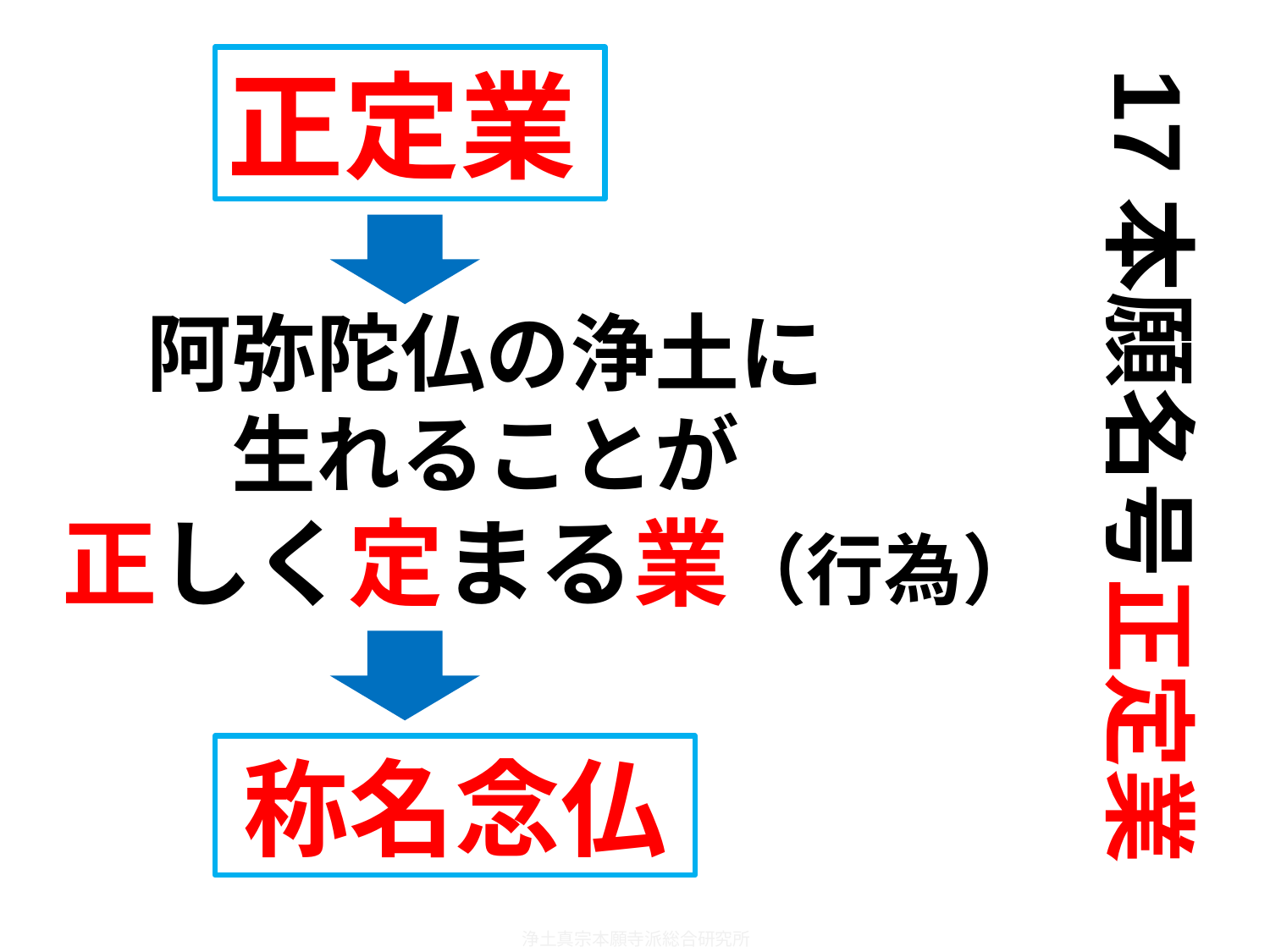

正定業
17本願名号正定業

　阿弥陀仏の浄土に
　　生れることが
正しく定まる業（行為）

称名念仏